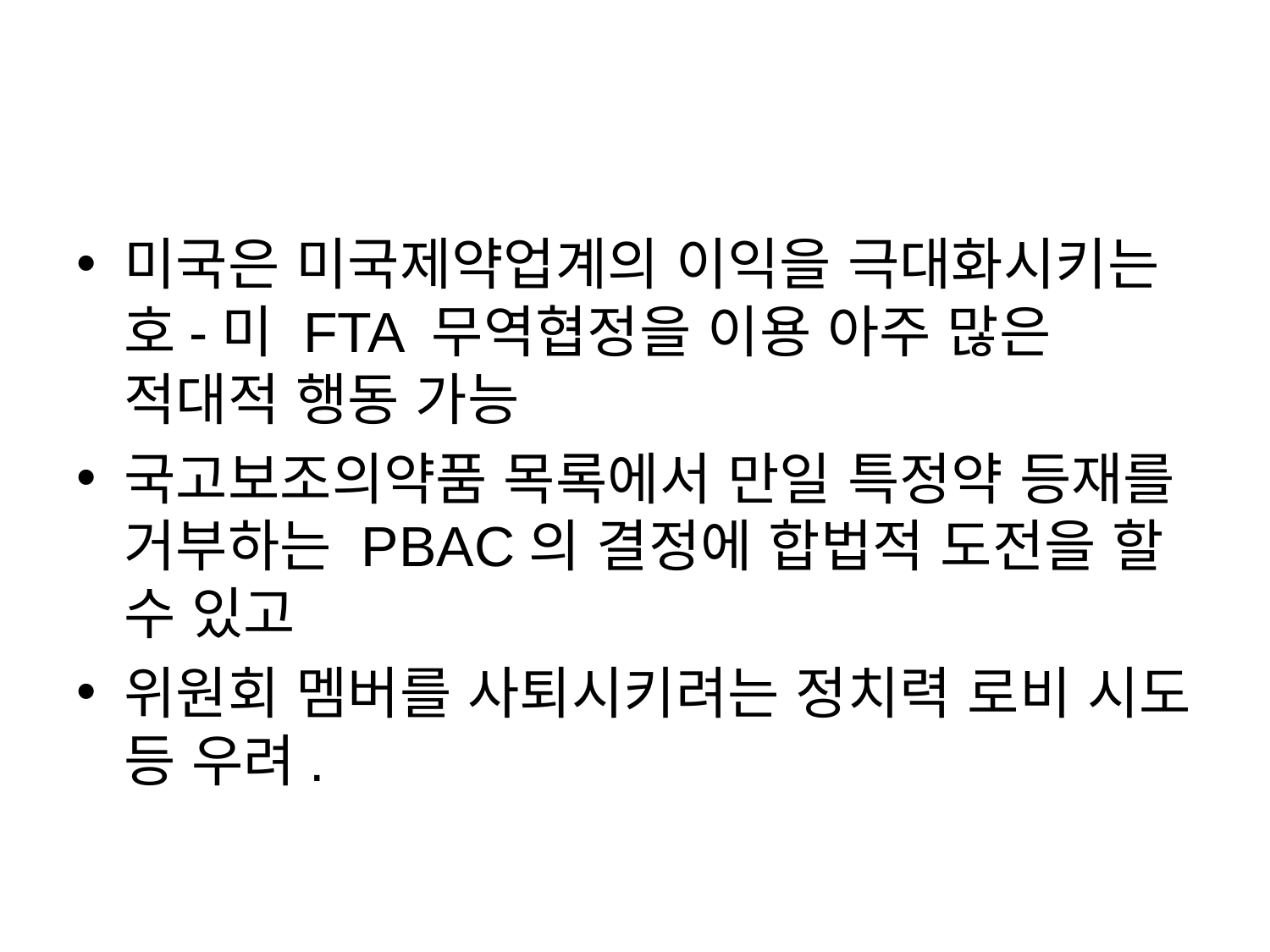

#
미국은 미국제약업계의 이익을 극대화시키는 호-미 FTA 무역협정을 이용 아주 많은 적대적 행동 가능
국고보조의약품 목록에서 만일 특정약 등재를 거부하는 PBAC의 결정에 합법적 도전을 할 수 있고
위원회 멤버를 사퇴시키려는 정치력 로비 시도 등 우려.